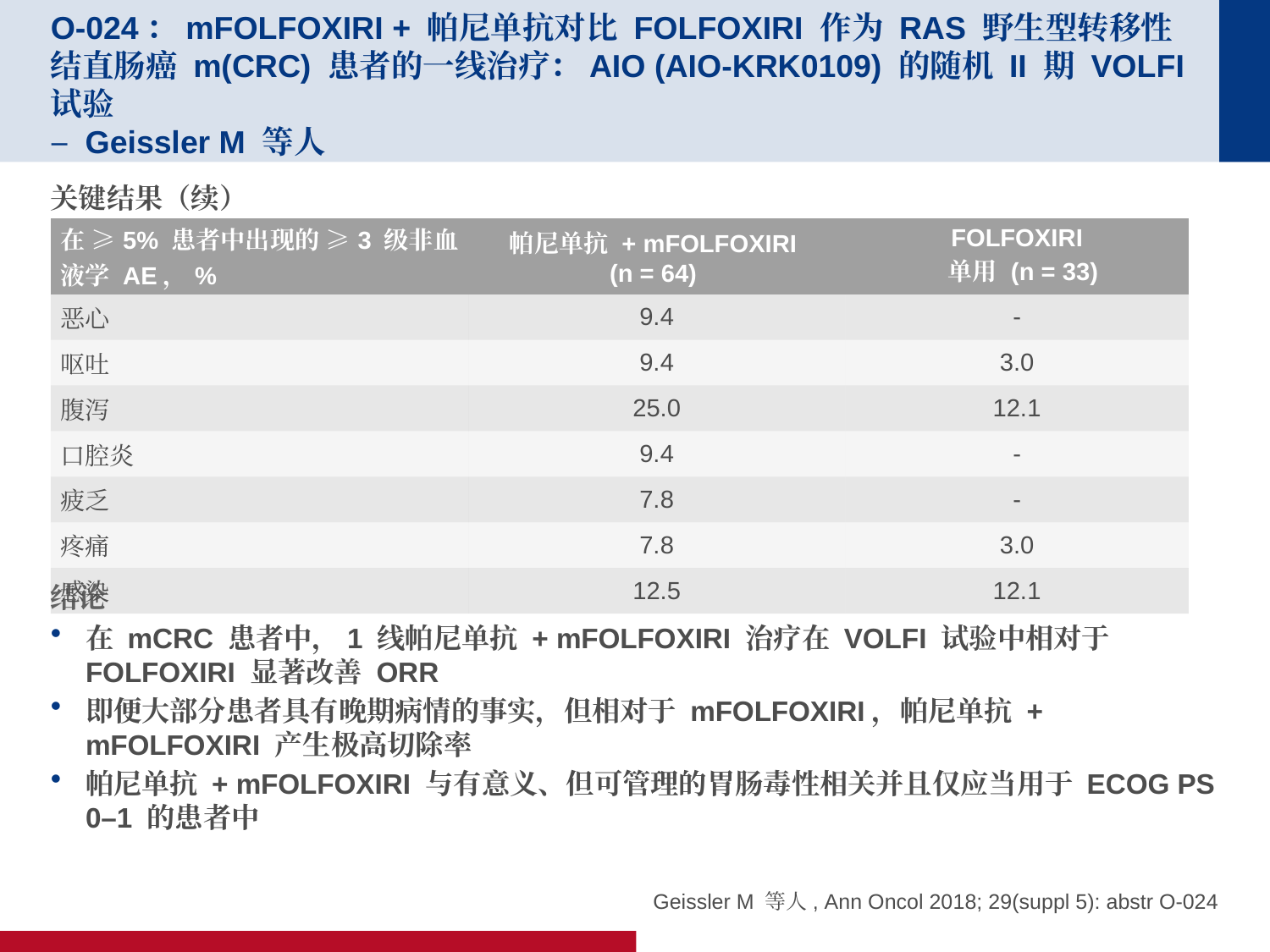

# O-024：mFOLFOXIRI + 帕尼单抗对比 FOLFOXIRI 作为 RAS 野生型转移性结直肠癌 m(CRC) 患者的一线治疗：AIO (AIO-KRK0109) 的随机 II 期 VOLFI 试验 – Geissler M 等人
关键结果（续）

结论
在 mCRC 患者中，1 线帕尼单抗 + mFOLFOXIRI 治疗在 VOLFI 试验中相对于 FOLFOXIRI 显著改善 ORR
即便大部分患者具有晚期病情的事实，但相对于 mFOLFOXIRI，帕尼单抗 + mFOLFOXIRI 产生极高切除率
帕尼单抗 + mFOLFOXIRI 与有意义、但可管理的胃肠毒性相关并且仅应当用于 ECOG PS 0–1 的患者中

| 在 ≥5% 患者中出现的 ≥3 级非血液学 AE，% | 帕尼单抗 + mFOLFOXIRI (n = 64) | FOLFOXIRI 单用 (n = 33) |
| --- | --- | --- |
| 恶心 | 9.4 | - |
| 呕吐 | 9.4 | 3.0 |
| 腹泻 | 25.0 | 12.1 |
| 口腔炎 | 9.4 | - |
| 疲乏 | 7.8 | - |
| 疼痛 | 7.8 | 3.0 |
| 感染 | 12.5 | 12.1 |
Geissler M 等人, Ann Oncol 2018; 29(suppl 5): abstr O-024